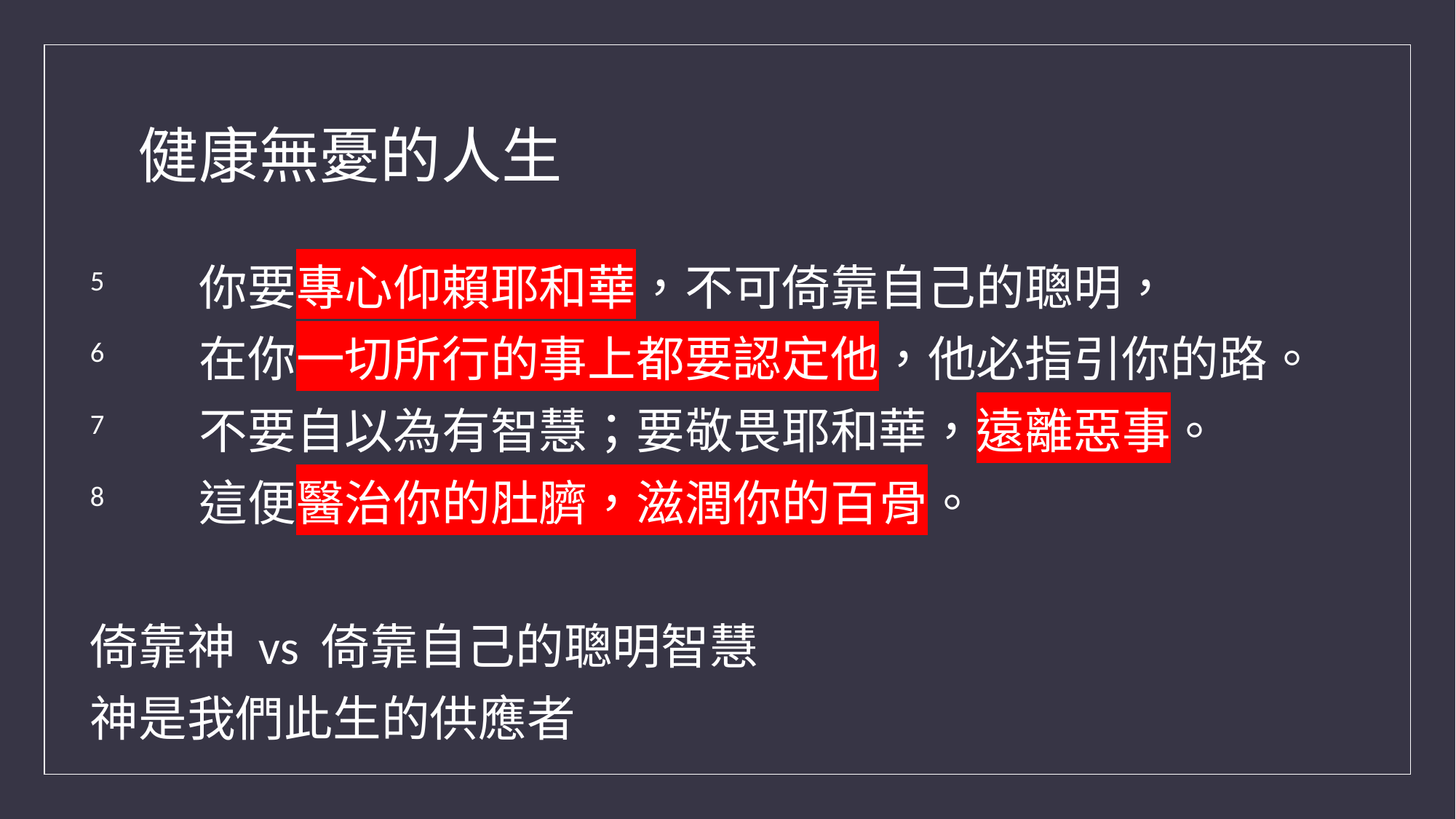

# 健康無憂的人生
5 	你要專心仰賴耶和華，不可倚靠自己的聰明，
6 	在你一切所行的事上都要認定他，他必指引你的路。
7 	不要自以為有智慧；要敬畏耶和華，遠離惡事。
8 	這便醫治你的肚臍，滋潤你的百骨。

倚靠神 vs 倚靠自己的聰明智慧
神是我們此生的供應者